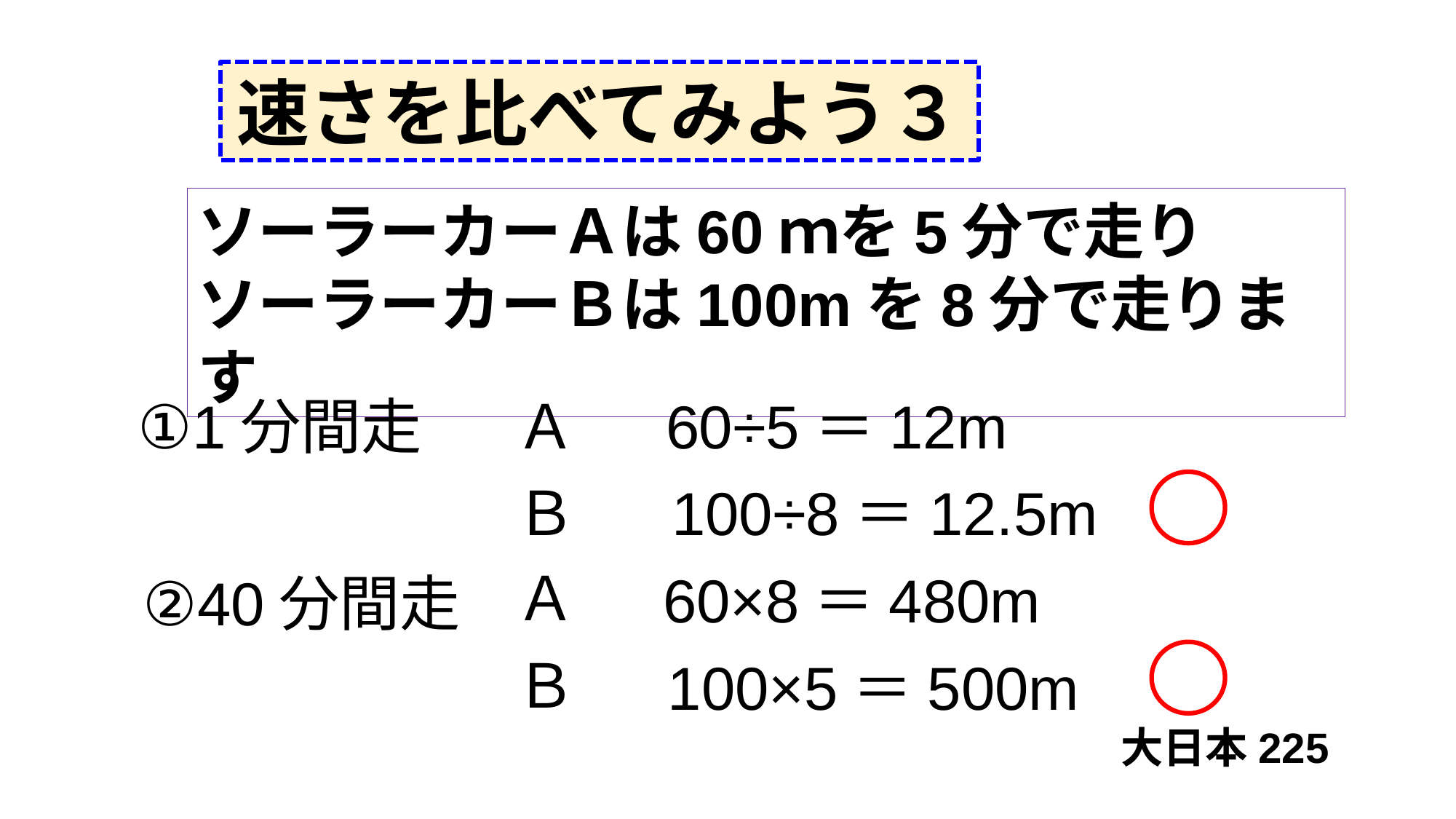

速さを比べてみよう３
ソーラーカーＡは60ｍを5分で走り
ソーラーカーＢは100mを8分で走ります
①1分間走
Ａ
60÷5＝12m
Ｂ
100÷8＝12.5m

Ａ
60×8＝480m
②40分間走
Ｂ

100×5＝500m
大日本225